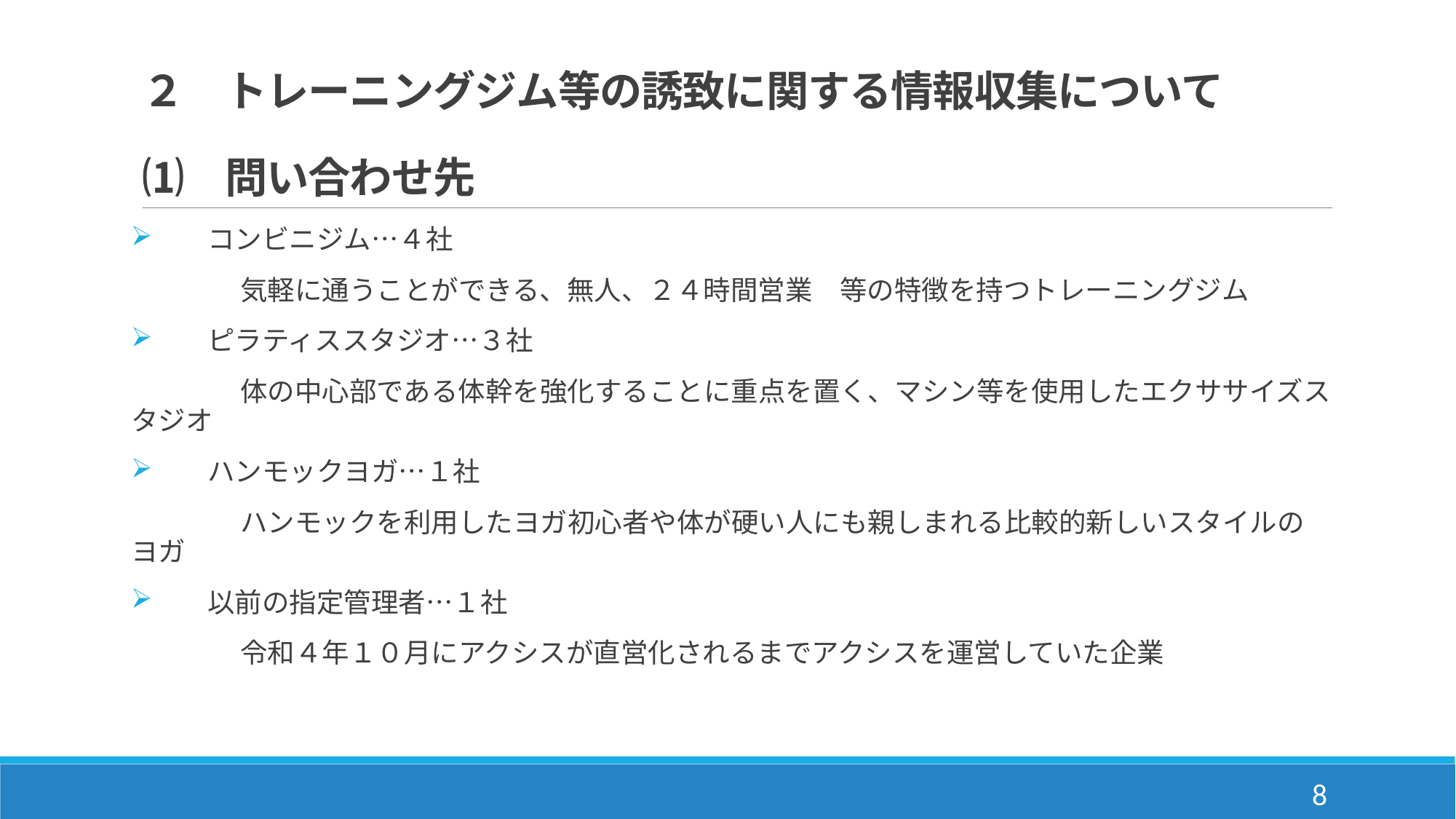

# ２　トレーニングジム等の誘致に関する情報収集について ⑴　問い合わせ先
　　コンビニジム…４社
　　　　気軽に通うことができる、無人、２４時間営業　等の特徴を持つトレーニングジム
　　ピラティススタジオ…３社
　　　　体の中心部である体幹を強化することに重点を置く、マシン等を使用したエクササイズスタジオ
　　ハンモックヨガ…１社
　　　　ハンモックを利用したヨガ初心者や体が硬い人にも親しまれる比較的新しいスタイルのヨガ
　　以前の指定管理者…１社
　　　　令和４年１０月にアクシスが直営化されるまでアクシスを運営していた企業
8